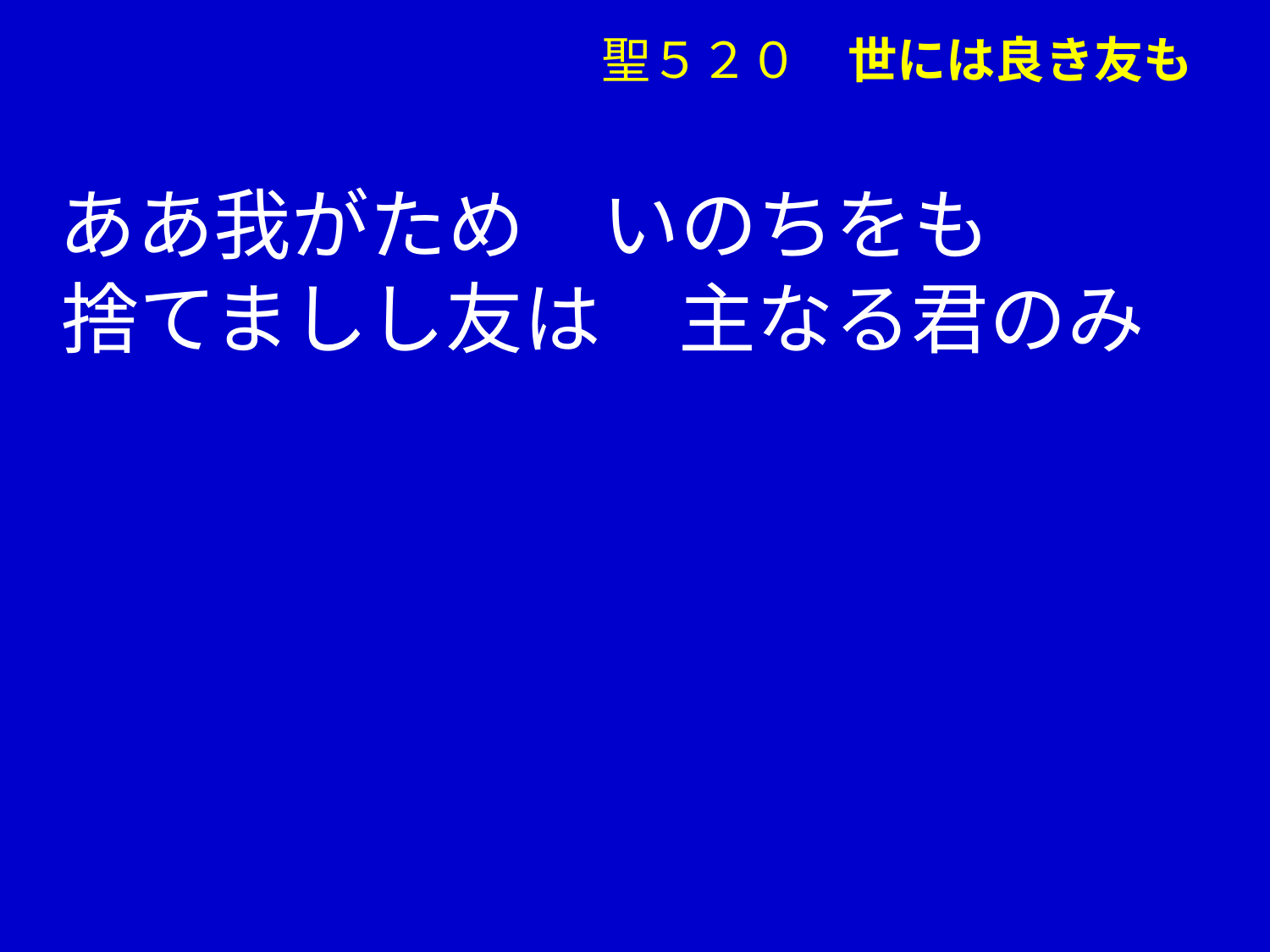

聖５２０　世には良き友も
　　ああ我がため　いのちをも
　   捨てましし友は　主なる君のみ